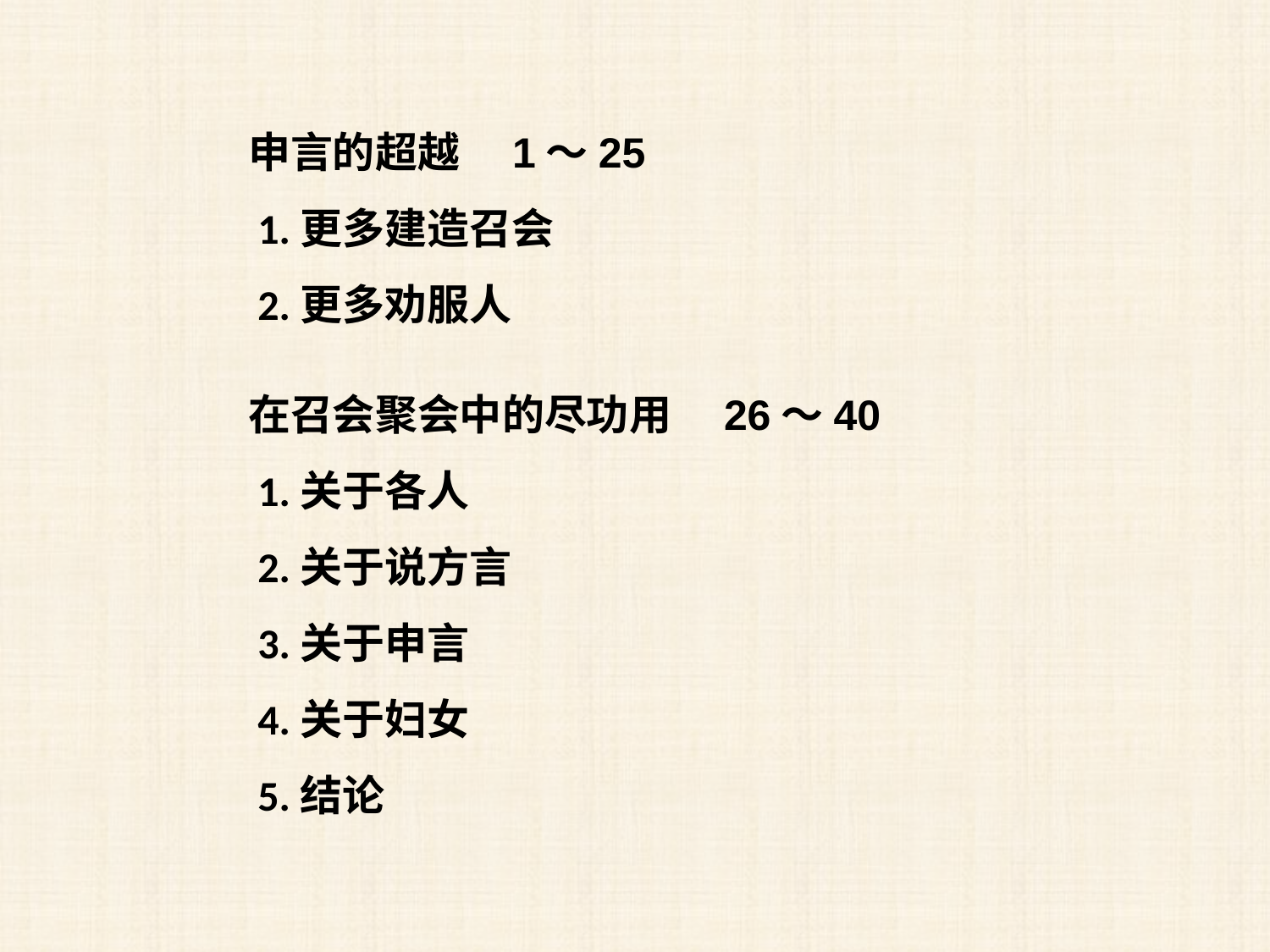

申言的超越　1～25
 1.更多建造召会
 2.更多劝服人
在召会聚会中的尽功用　26～40
 1.关于各人
 2.关于说方言
 3.关于申言
 4.关于妇女
 5.结论